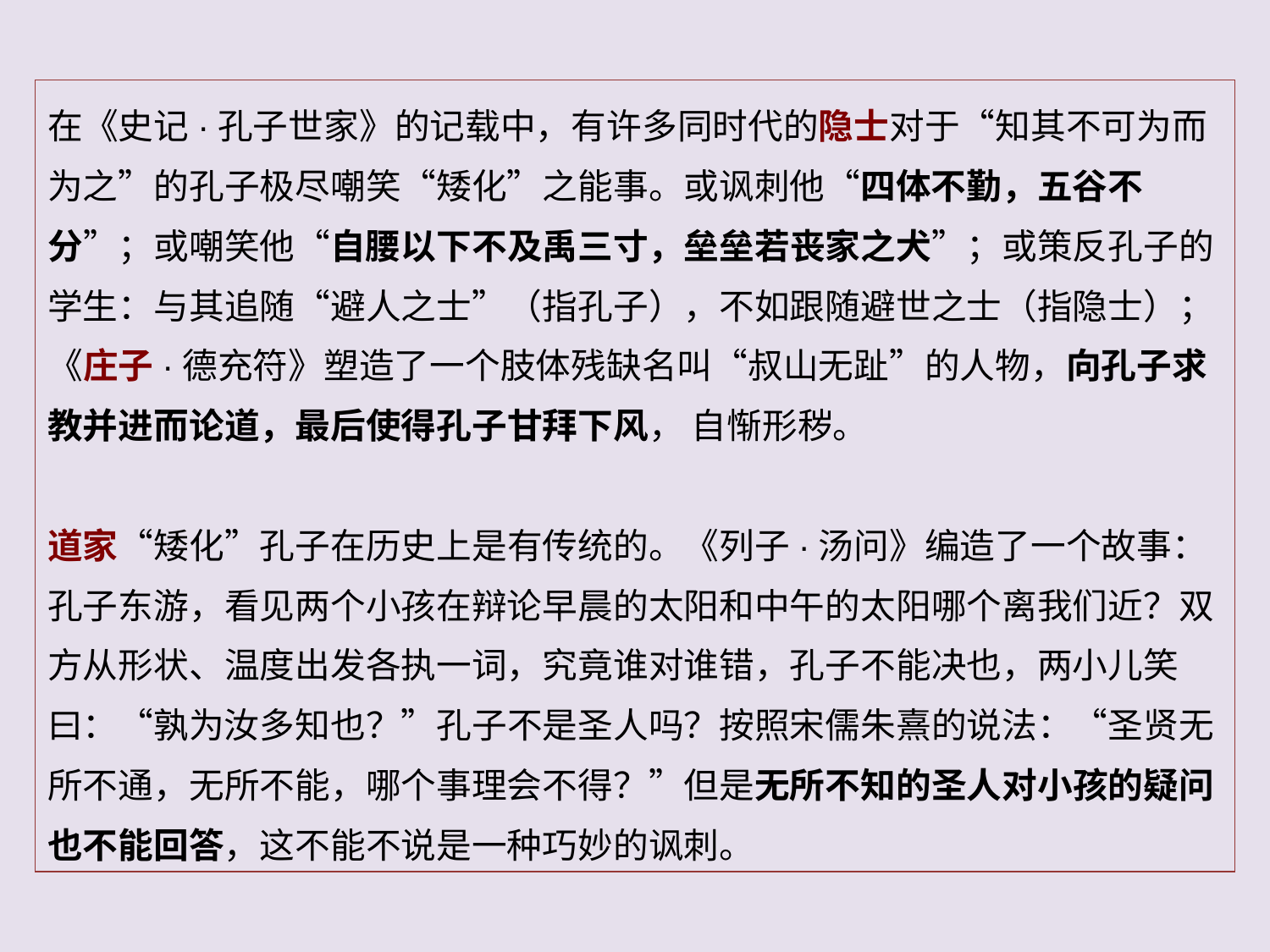

在《史记·孔子世家》的记载中，有许多同时代的隐士对于“知其不可为而为之”的孔子极尽嘲笑“矮化”之能事。或讽刺他“四体不勤，五谷不分”；或嘲笑他“自腰以下不及禹三寸，垒垒若丧家之犬”；或策反孔子的学生：与其追随“避人之士”（指孔子），不如跟随避世之士（指隐士）；《庄子·德充符》塑造了一个肢体残缺名叫“叔山无趾”的人物，向孔子求教并进而论道，最后使得孔子甘拜下风， 自惭形秽。

道家“矮化”孔子在历史上是有传统的。《列子·汤问》编造了一个故事：孔子东游，看见两个小孩在辩论早晨的太阳和中午的太阳哪个离我们近？双方从形状、温度出发各执一词，究竟谁对谁错，孔子不能决也，两小儿笑曰：“孰为汝多知也？”孔子不是圣人吗？按照宋儒朱熹的说法：“圣贤无所不通，无所不能，哪个事理会不得？”但是无所不知的圣人对小孩的疑问也不能回答，这不能不说是一种巧妙的讽刺。